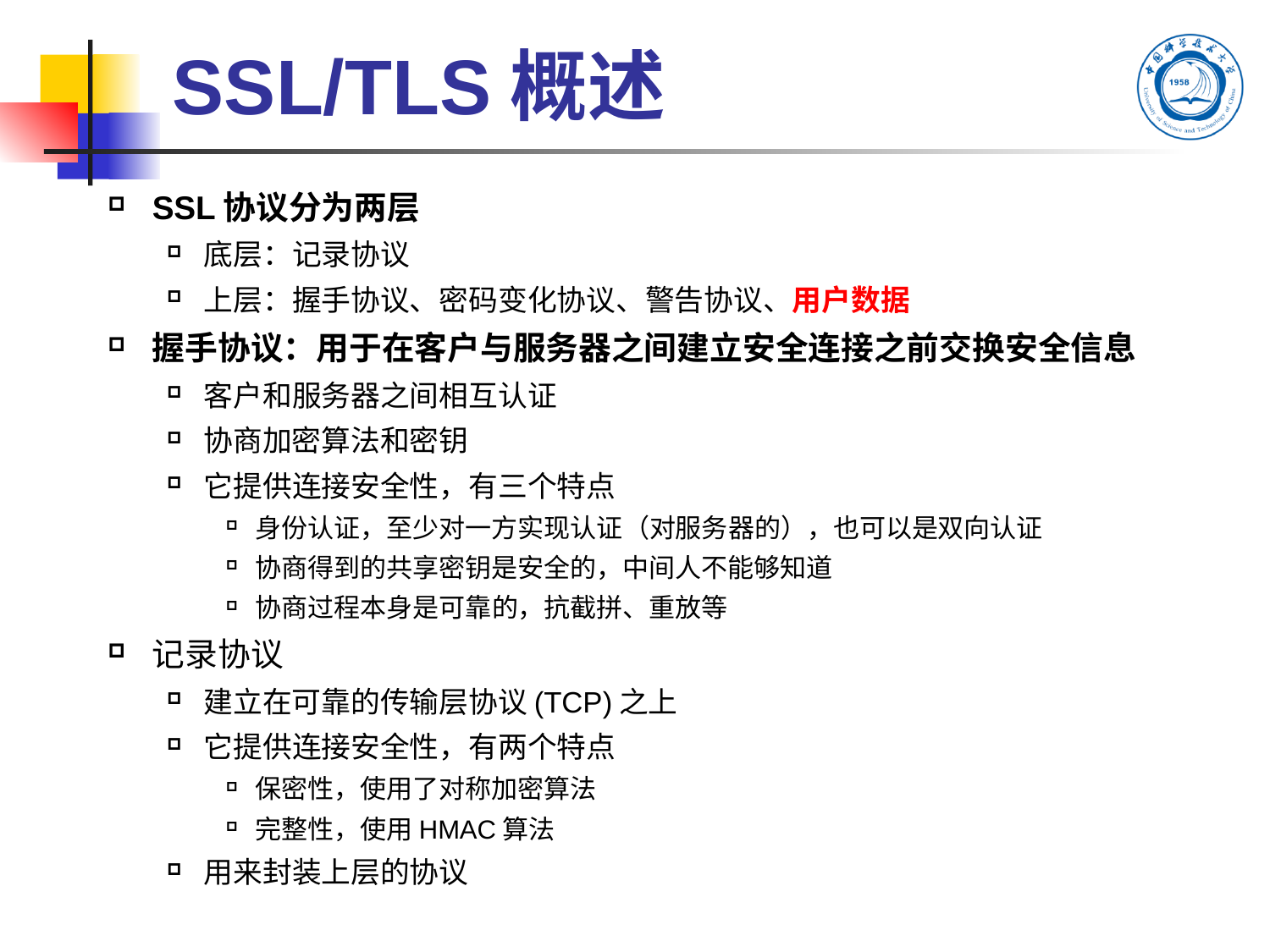

# SSL/TLS概述
SSL协议分为两层
底层：记录协议
上层：握手协议、密码变化协议、警告协议、用户数据
握手协议：用于在客户与服务器之间建立安全连接之前交换安全信息
客户和服务器之间相互认证
协商加密算法和密钥
它提供连接安全性，有三个特点
身份认证，至少对一方实现认证（对服务器的），也可以是双向认证
协商得到的共享密钥是安全的，中间人不能够知道
协商过程本身是可靠的，抗截拼、重放等
记录协议
建立在可靠的传输层协议(TCP)之上
它提供连接安全性，有两个特点
保密性，使用了对称加密算法
完整性，使用HMAC算法
用来封装上层的协议